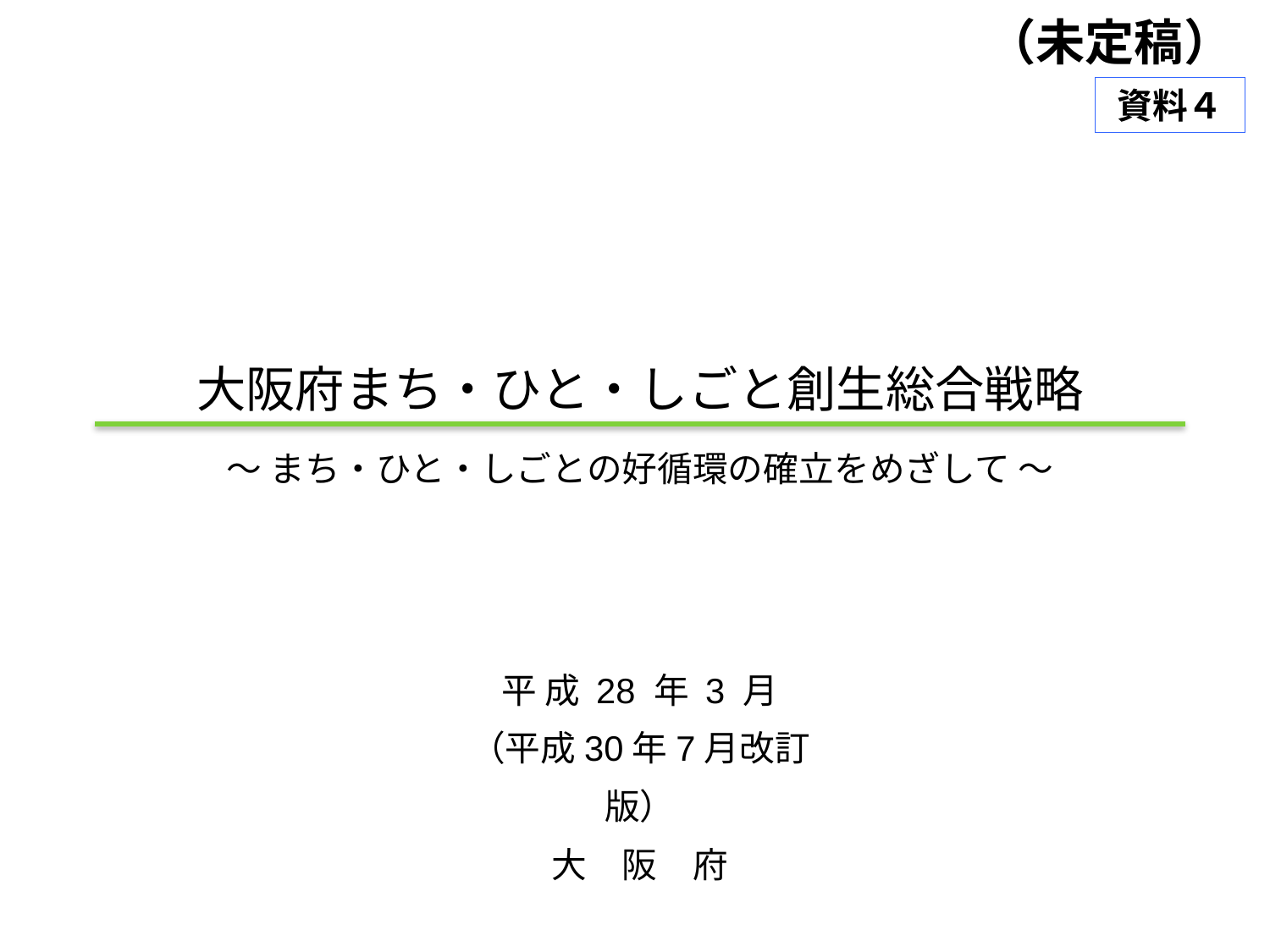

（未定稿）
資料４
大阪府まち・ひと・しごと創生総合戦略

～ まち・ひと・しごとの好循環の確立をめざして ～
平 成 28 年 3 月
（平成30年7月改訂版）
大　阪　府